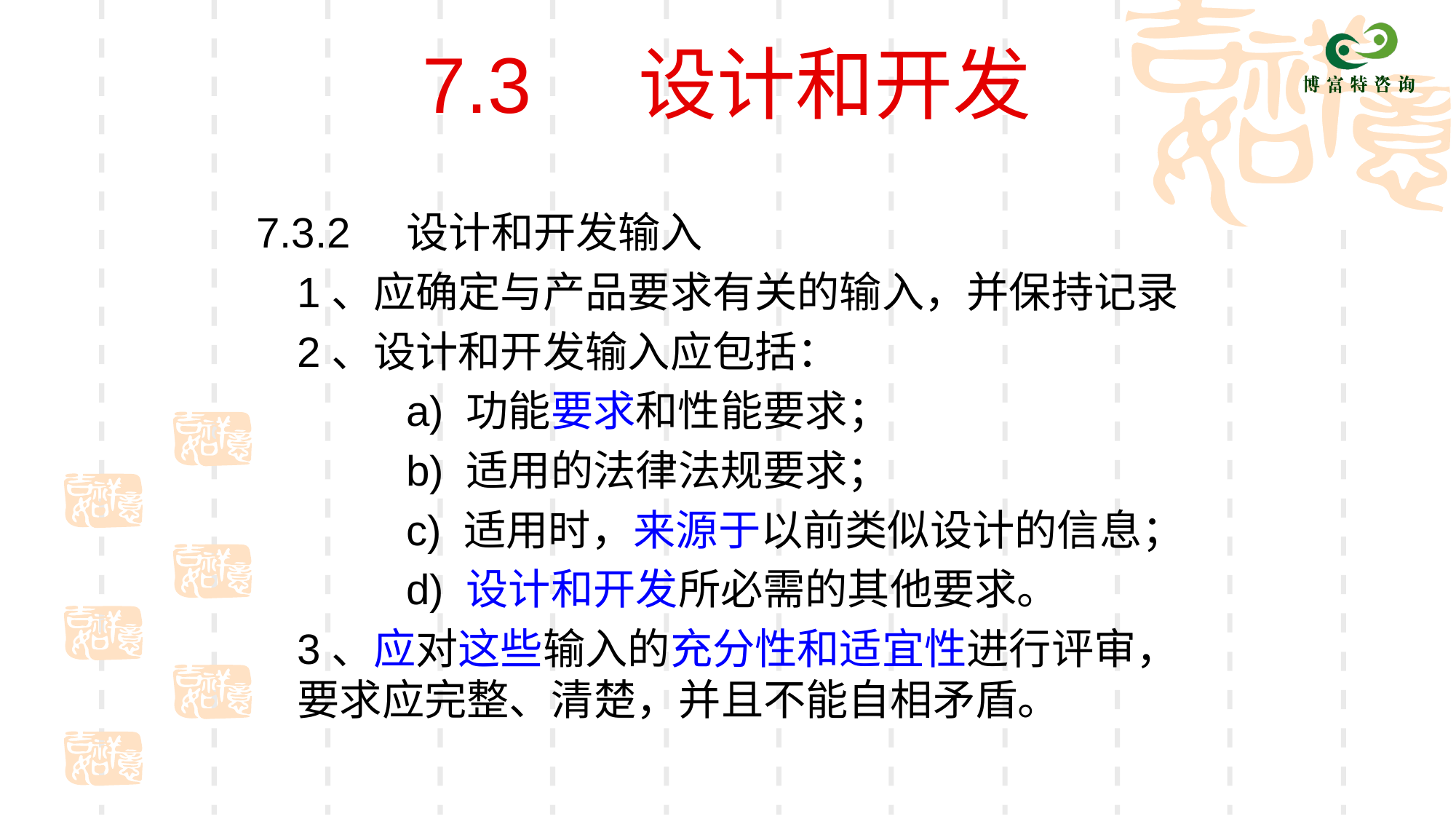

# 7.3    设计和开发
7.3.2	设计和开发输入
	1、应确定与产品要求有关的输入，并保持记录
	2、设计和开发输入应包括：
		a) 功能要求和性能要求；
		b) 适用的法律法规要求；
		c) 适用时，来源于以前类似设计的信息；
		d) 设计和开发所必需的其他要求。
	3、应对这些输入的充分性和适宜性进行评审，要求应完整、清楚，并且不能自相矛盾。